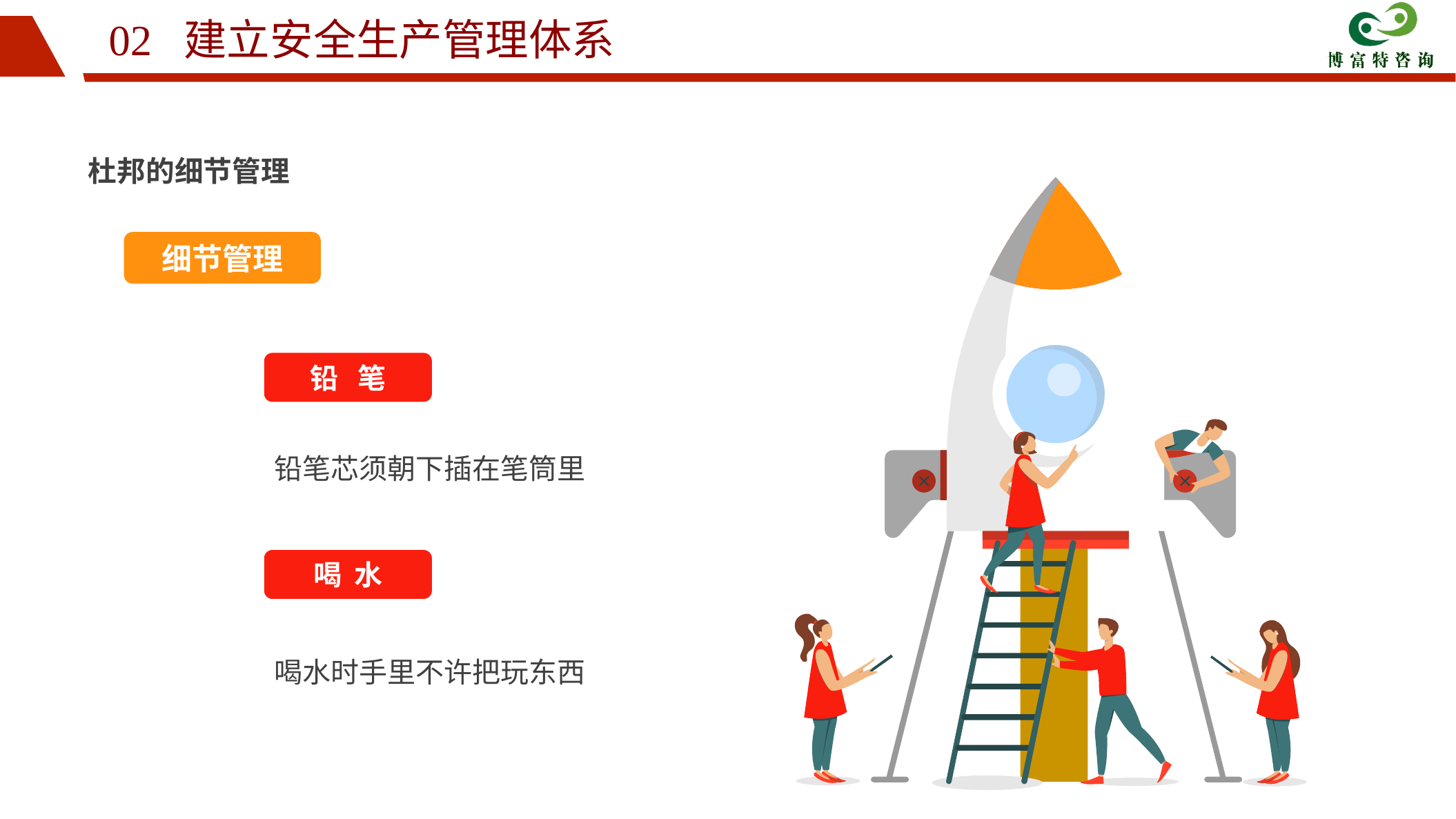

02  建立安全生产管理体系

杜邦的细节管理

细节管理
铅   笔
铅笔芯须朝下插在笔筒里
喝  水
喝水时手里不许把玩东西